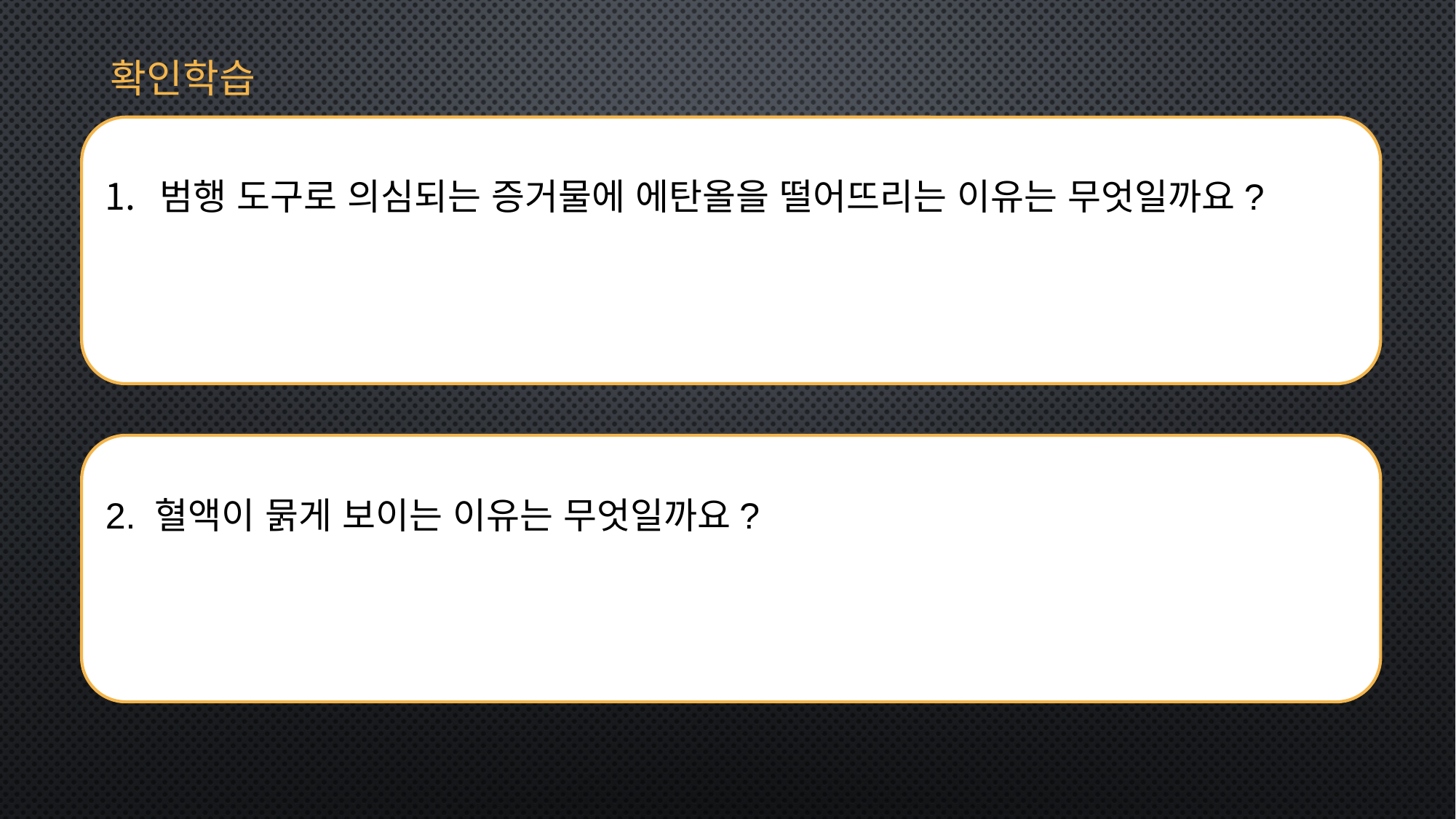

확인학습
범행 도구로 의심되는 증거물에 에탄올을 떨어뜨리는 이유는 무엇일까요?

2. 혈액이 묽게 보이는 이유는 무엇일까요?